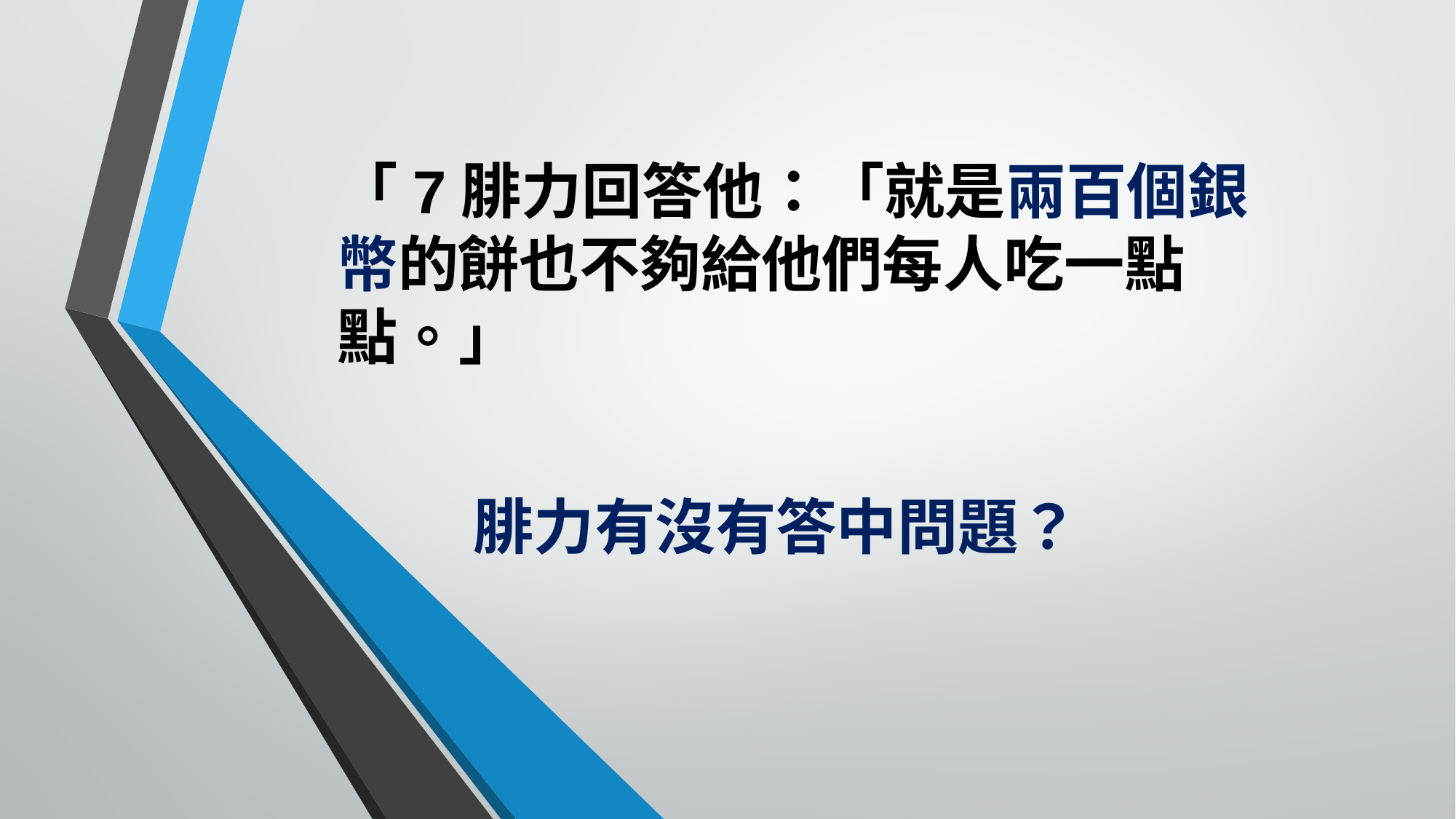

# 「7腓力回答他：「就是兩百個銀幣的餅也不夠給他們每人吃一點點。」
腓力有沒有答中問題？